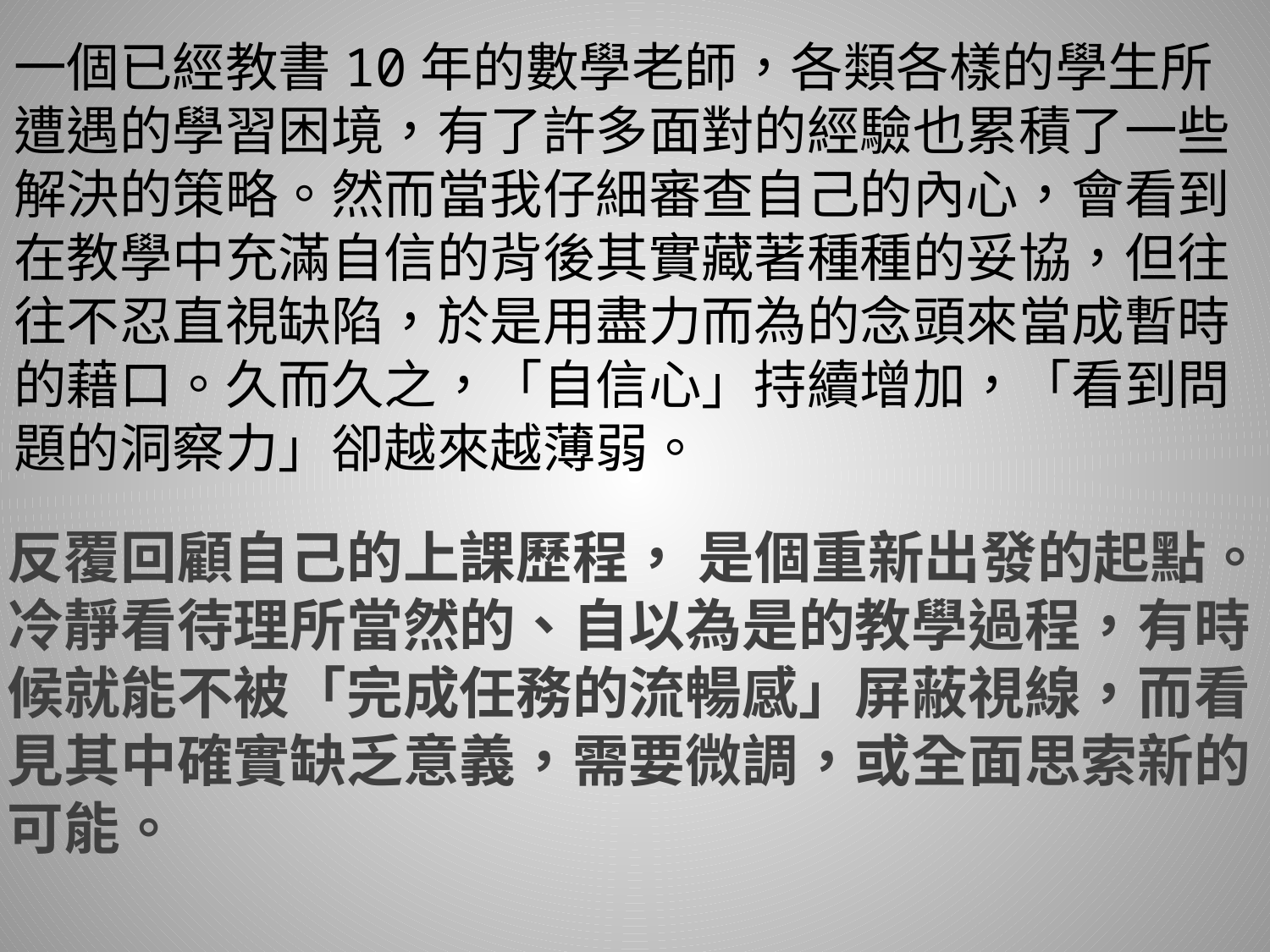

# 一個已經教書10年的數學老師，各類各樣的學生所遭遇的學習困境，有了許多面對的經驗也累積了一些解決的策略。然而當我仔細審查自己的內心，會看到在教學中充滿自信的背後其實藏著種種的妥協，但往往不忍直視缺陷，於是用盡力而為的念頭來當成暫時的藉口。久而久之，「自信心」持續增加，「看到問題的洞察力」卻越來越薄弱。
反覆回顧自己的上課歷程， 是個重新出發的起點。冷靜看待理所當然的、自以為是的教學過程，有時候就能不被「完成任務的流暢感」屏蔽視線，而看見其中確實缺乏意義，需要微調，或全面思索新的可能。